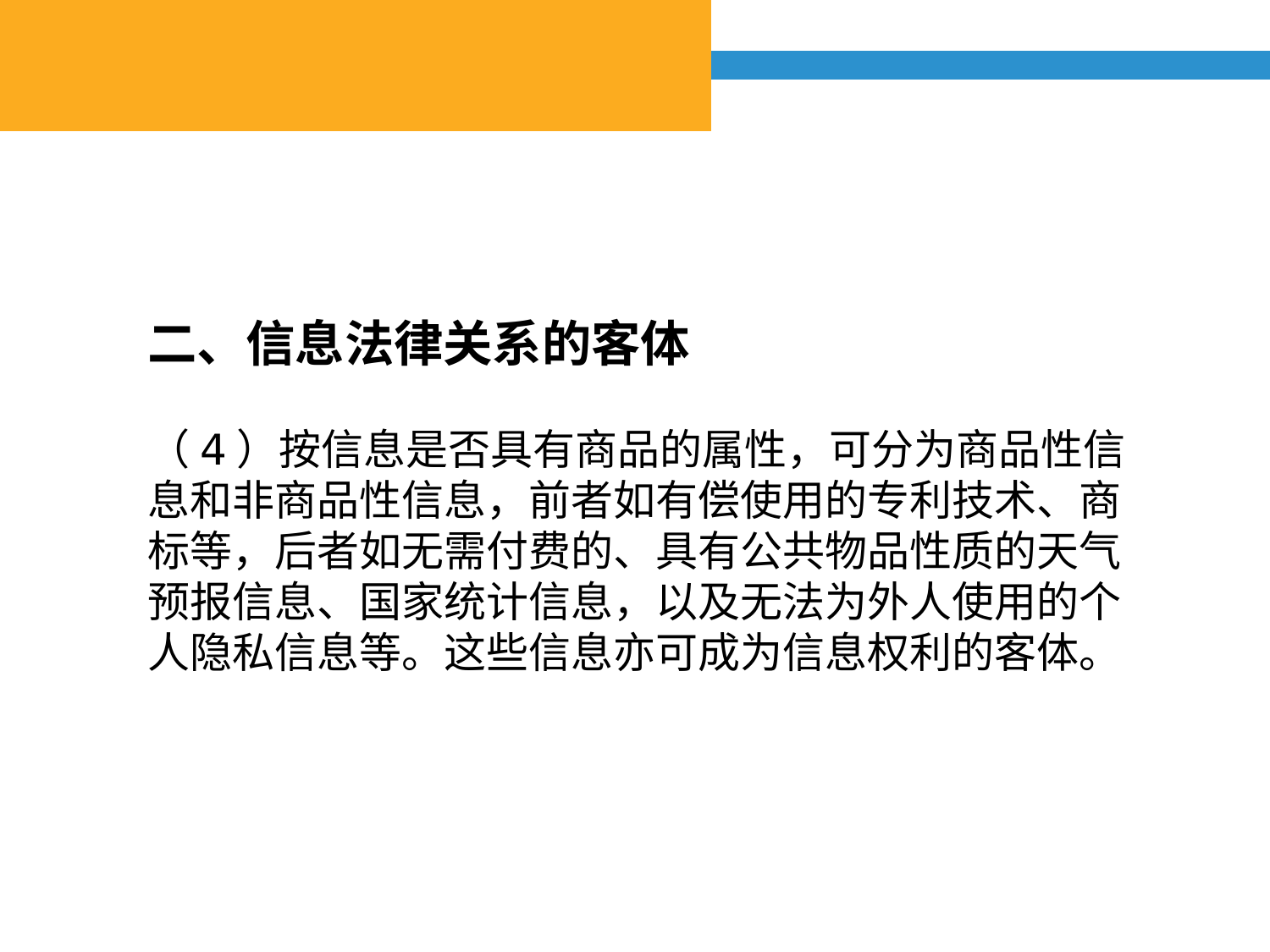

二、信息法律关系的客体

（4）按信息是否具有商品的属性，可分为商品性信息和非商品性信息，前者如有偿使用的专利技术、商标等，后者如无需付费的、具有公共物品性质的天气预报信息、国家统计信息，以及无法为外人使用的个人隐私信息等。这些信息亦可成为信息权利的客体。